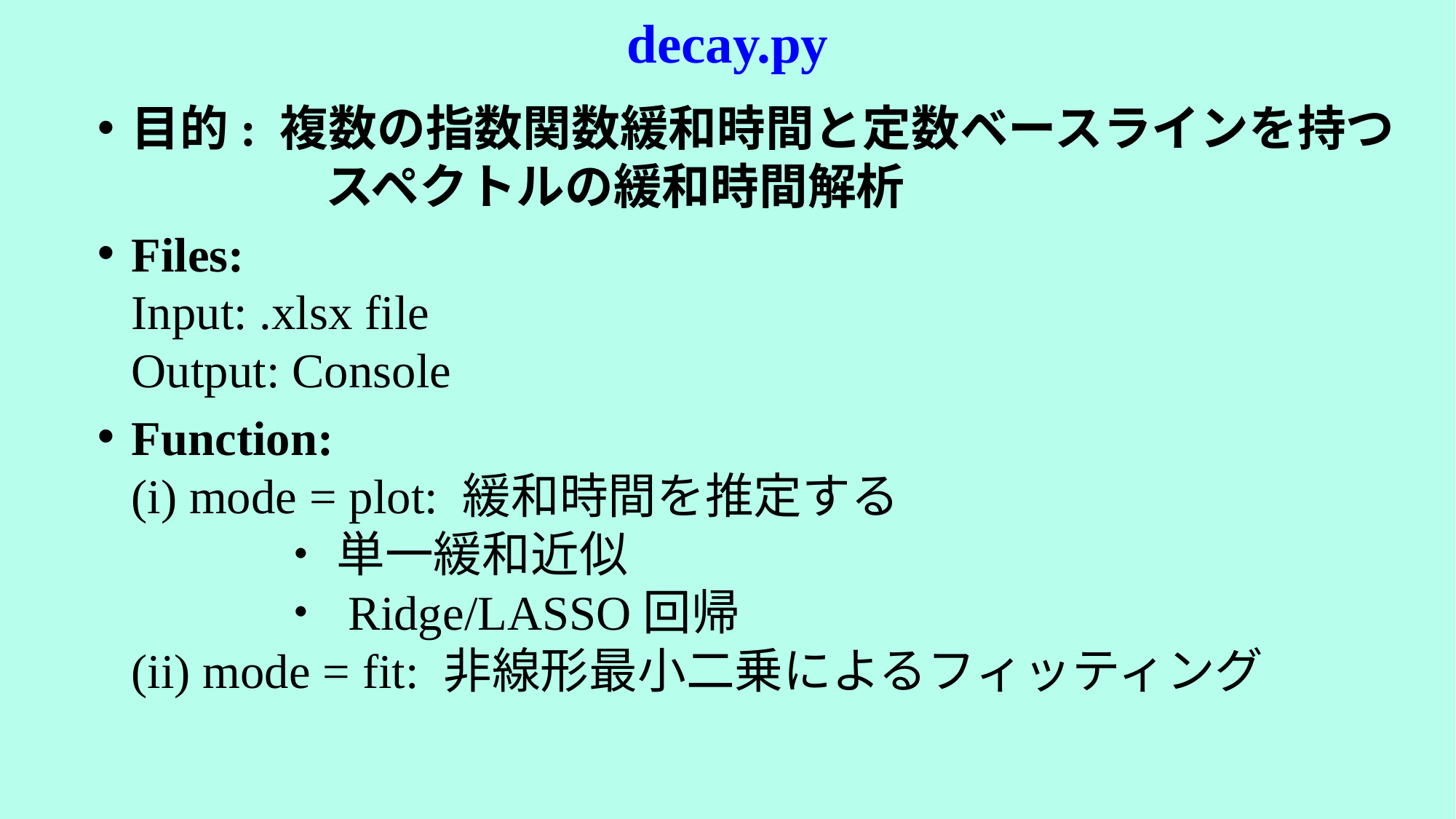

decay.py
目的: 複数の指数関数緩和時間と定数ベースラインを持つ
　　　　スペクトルの緩和時間解析
Files:
Input: .xlsx file
Output: Console
Function:
(i) mode = plot: 緩和時間を推定する
　　　・ 単一緩和近似
　　　・ Ridge/LASSO回帰
(ii) mode = fit: 非線形最小二乗によるフィッティング